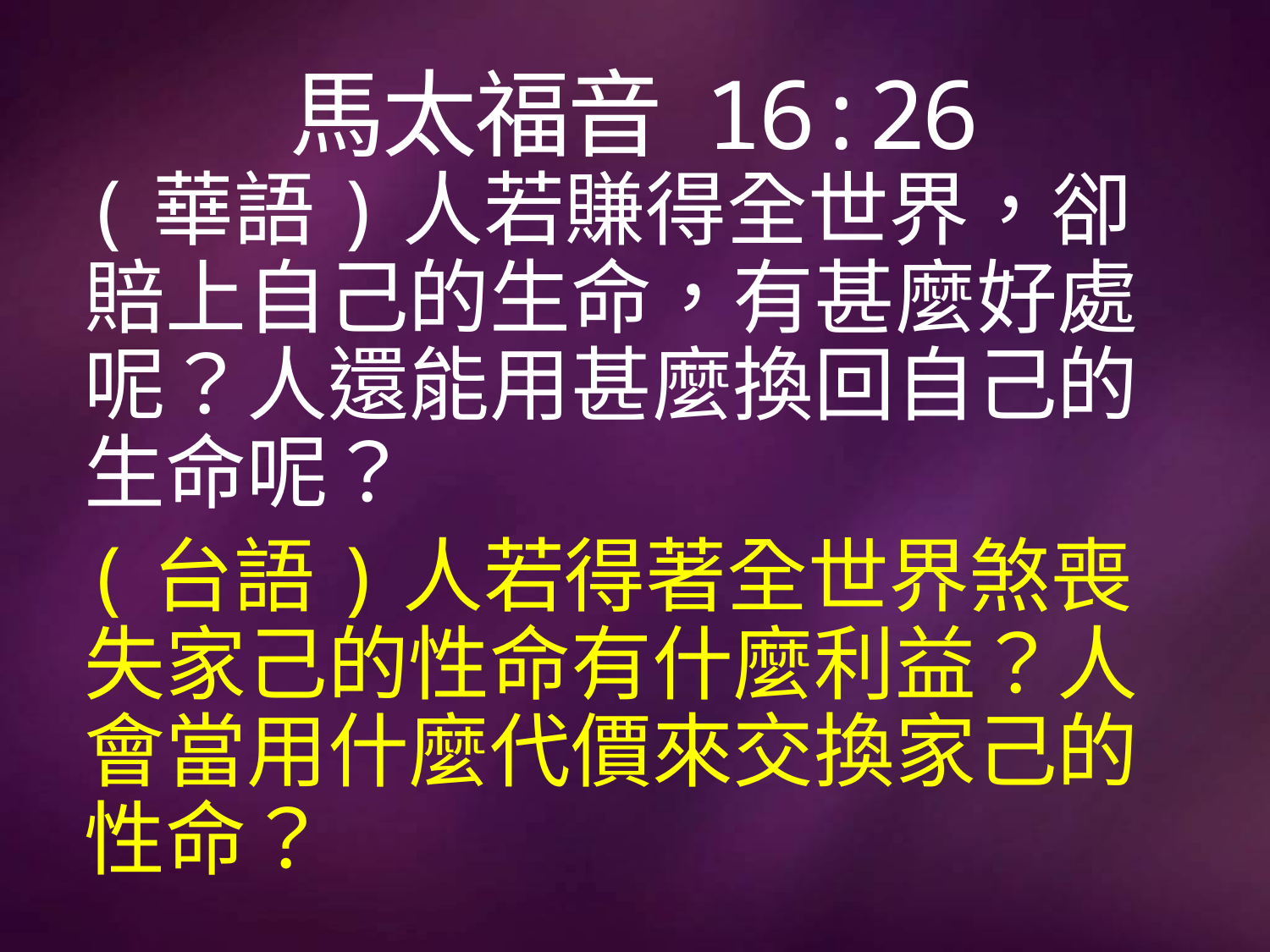

# 馬太福音 16:26
(華語)人若賺得全世界，卻賠上自己的生命，有甚麼好處呢？人還能用甚麼換回自己的生命呢？
(台語)人若得著全世界煞喪失家己的性命有什麼利益？人會當用什麼代價來交換家己的性命？